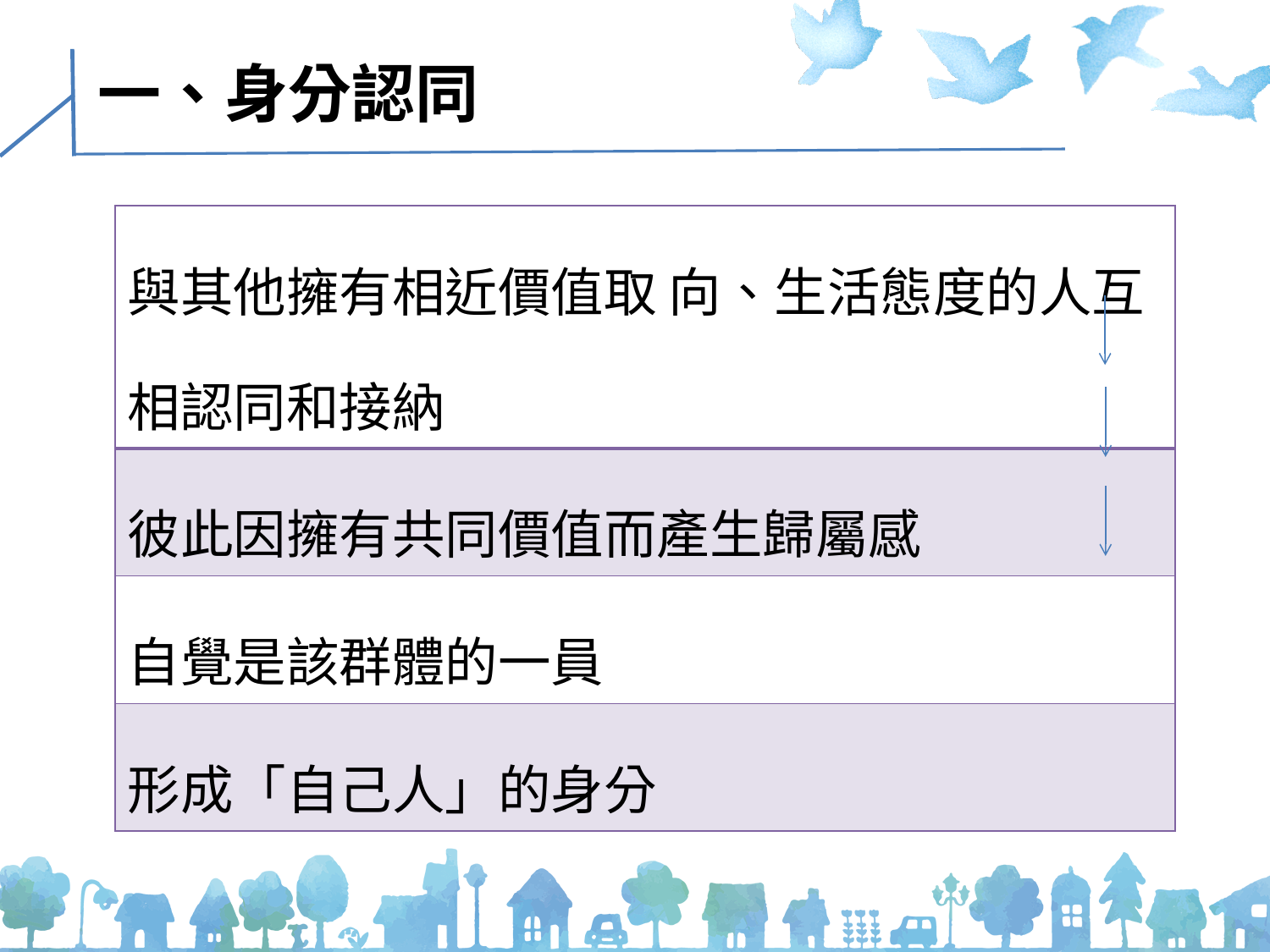

# 一、身分認同
| 與其他擁有相近價值取 向、生活態度的人互相認同和接納 |
| --- |
| 彼此因擁有共同價值而產生歸屬感 |
| 自覺是該群體的一員 |
| 形成「自己人」的身分 |